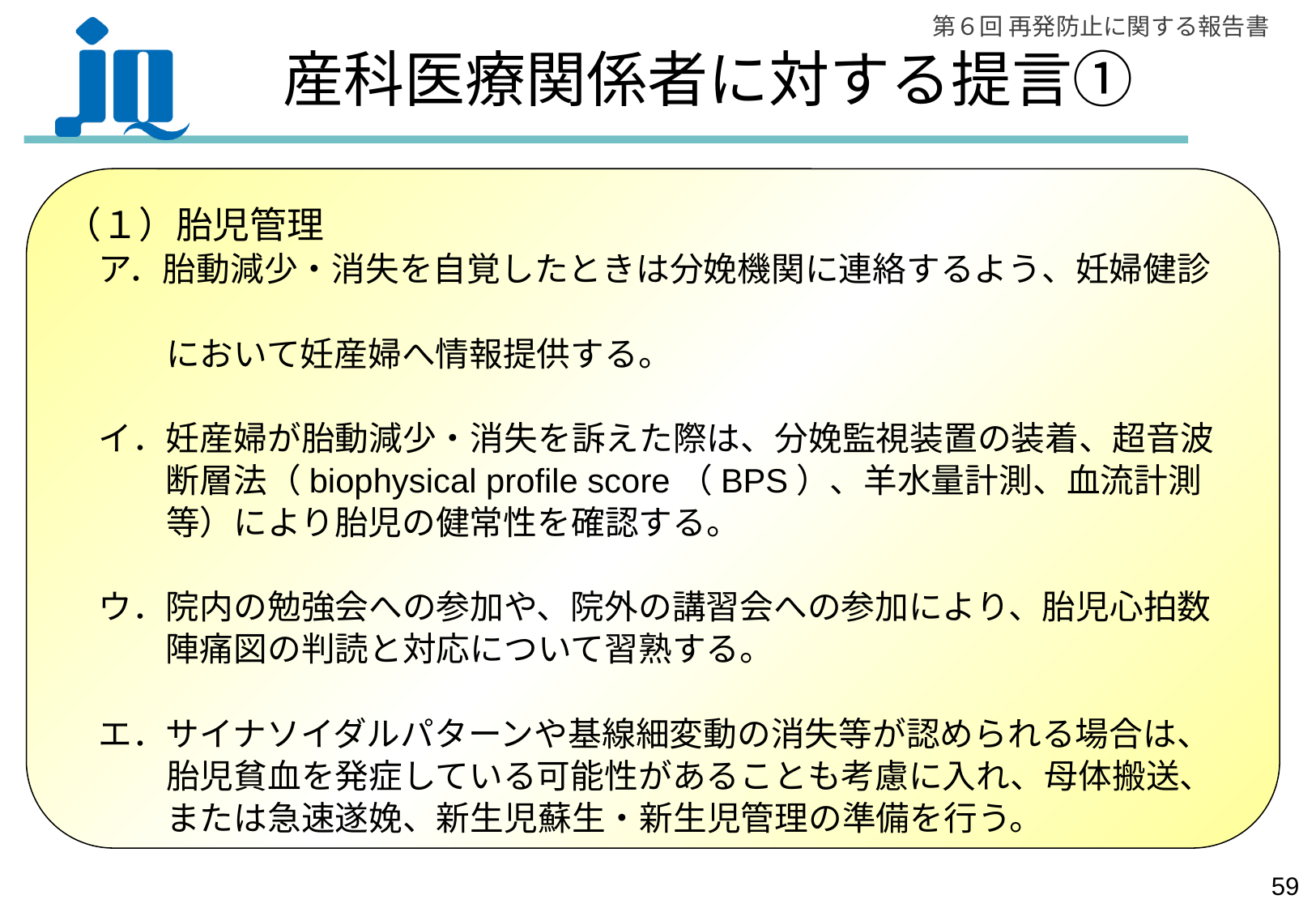

# 産科医療関係者に対する提言①
（１）胎児管理
　ア．胎動減少・消失を自覚したときは分娩機関に連絡するよう、妊婦健診
　　　において妊産婦へ情報提供する。

　イ．妊産婦が胎動減少・消失を訴えた際は、分娩監視装置の装着、超音波
　　　断層法（biophysical profile score（BPS）、羊水量計測、血流計測
　　　等）により胎児の健常性を確認する。

　ウ．院内の勉強会への参加や、院外の講習会への参加により、胎児心拍数
　　　陣痛図の判読と対応について習熟する。

　エ．サイナソイダルパターンや基線細変動の消失等が認められる場合は、
　　　胎児貧血を発症している可能性があることも考慮に入れ、母体搬送、
　　　または急速遂娩、新生児蘇生・新生児管理の準備を行う。
59